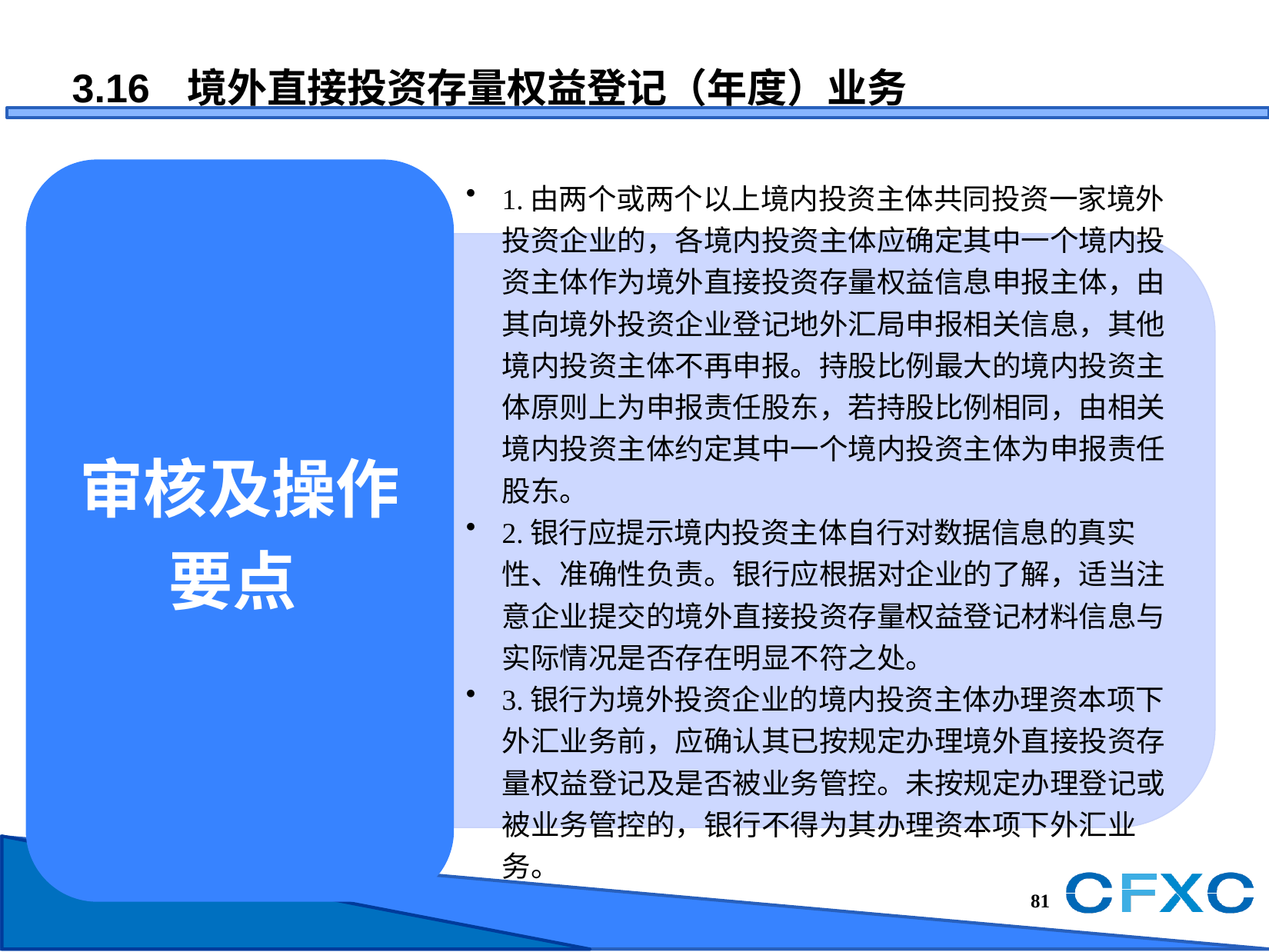

3.16	境外直接投资存量权益登记（年度）业务
审核及操作要点
1.由两个或两个以上境内投资主体共同投资一家境外投资企业的，各境内投资主体应确定其中一个境内投资主体作为境外直接投资存量权益信息申报主体，由其向境外投资企业登记地外汇局申报相关信息，其他境内投资主体不再申报。持股比例最大的境内投资主体原则上为申报责任股东，若持股比例相同，由相关境内投资主体约定其中一个境内投资主体为申报责任股东。
2.银行应提示境内投资主体自行对数据信息的真实性、准确性负责。银行应根据对企业的了解，适当注意企业提交的境外直接投资存量权益登记材料信息与实际情况是否存在明显不符之处。
3.银行为境外投资企业的境内投资主体办理资本项下外汇业务前，应确认其已按规定办理境外直接投资存量权益登记及是否被业务管控。未按规定办理登记或被业务管控的，银行不得为其办理资本项下外汇业务。
81